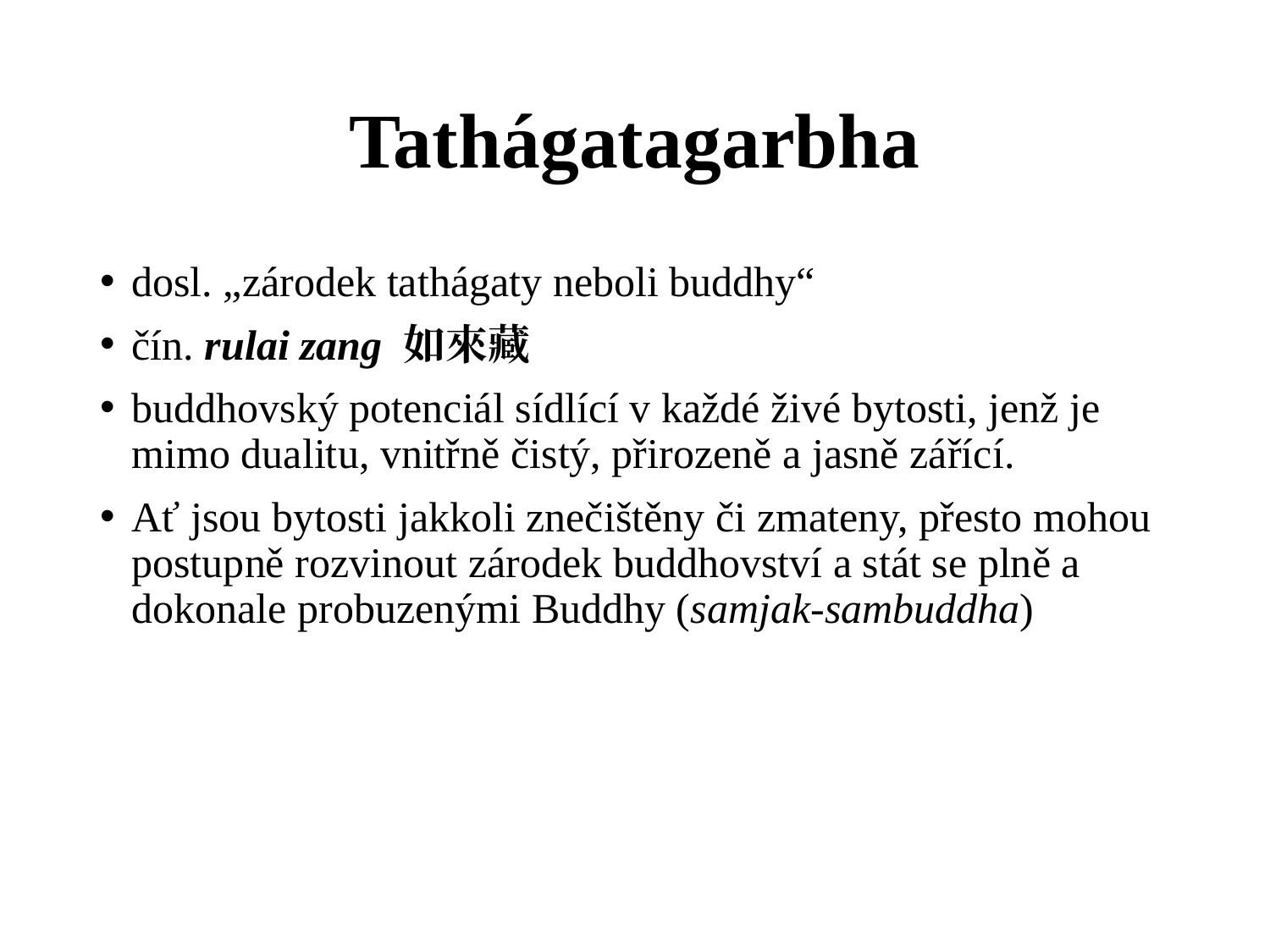

# Tathágatagarbha
dosl. „zárodek tathágaty neboli buddhy“
čín. rulai zang 如來藏
buddhovský potenciál sídlící v každé živé bytosti, jenž je mimo dualitu, vnitřně čistý, přirozeně a jasně zářící.
Ať jsou bytosti jakkoli znečištěny či zmateny, přesto mohou postupně rozvinout zárodek buddhovství a stát se plně a dokonale probuzenými Buddhy (samjak-sambuddha)